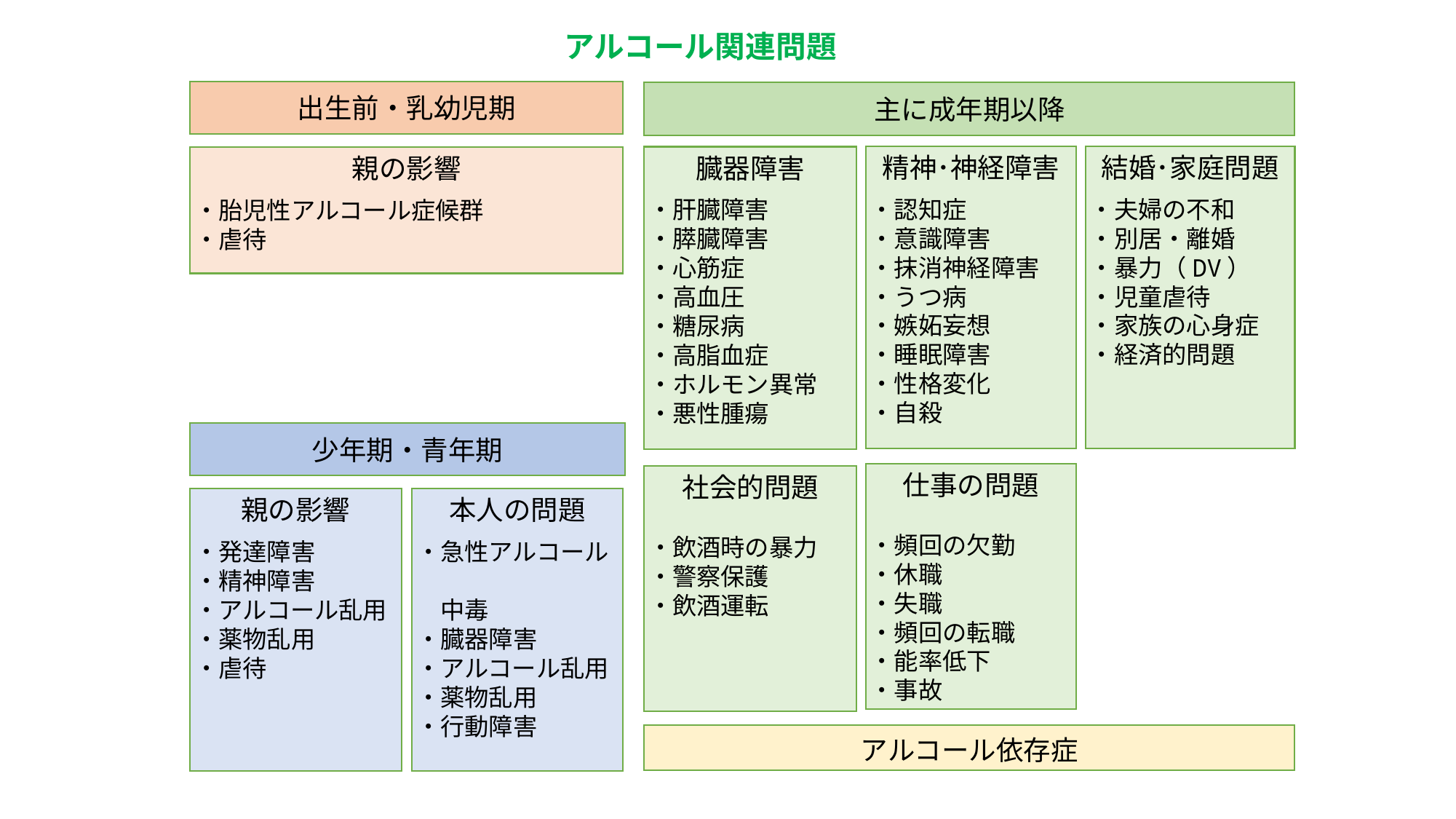

アルコール関連問題
出生前・乳幼児期
主に成年期以降
結婚･家庭問題

・夫婦の不和
・別居・離婚
・暴力（DV）
・児童虐待
・家族の心身症
・経済的問題

精神･神経障害

・認知症
・意識障害
・抹消神経障害
・うつ病
・嫉妬妄想
・睡眠障害
・性格変化
・自殺
臓器障害

・肝臓障害
・膵臓障害
・心筋症
・高血圧
・糖尿病
・高脂血症
・ホルモン異常
・悪性腫瘍
親の影響

・胎児性アルコール症候群
・虐待
少年期・青年期
仕事の問題

・頻回の欠勤
・休職
・失職
・頻回の転職
・能率低下
・事故

社会的問題

・飲酒時の暴力
・警察保護
・飲酒運転

親の影響

・発達障害
・精神障害
・アルコール乱用
・薬物乱用
・虐待
本人の問題

・急性アルコール
　中毒
・臓器障害
・アルコール乱用
・薬物乱用
・行動障害
アルコール依存症